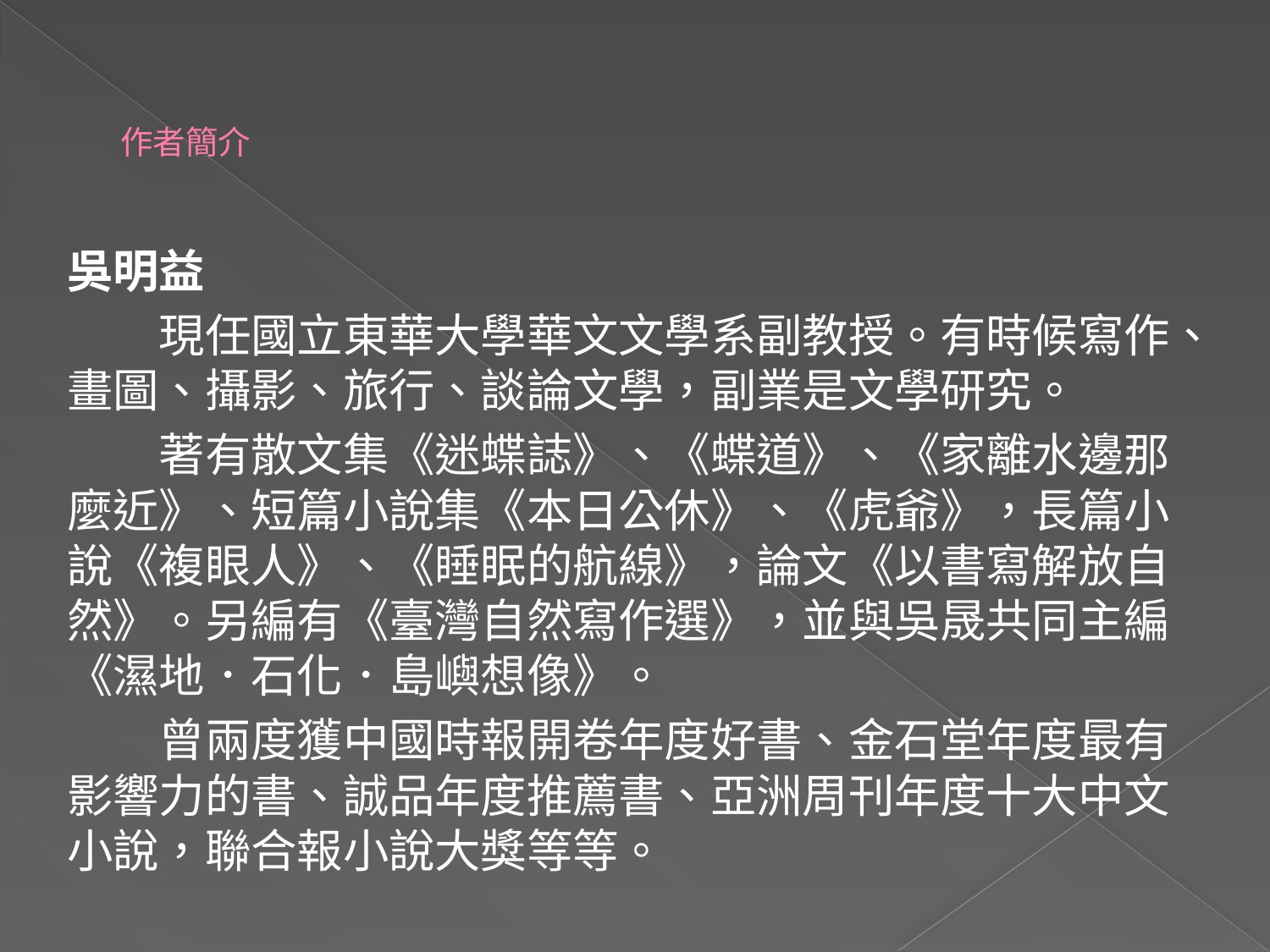

# 作者簡介
吳明益
　　現任國立東華大學華文文學系副教授。有時候寫作、畫圖、攝影、旅行、談論文學，副業是文學研究。
　　著有散文集《迷蝶誌》、《蝶道》、《家離水邊那麼近》、短篇小說集《本日公休》、《虎爺》，長篇小說《複眼人》、《睡眠的航線》，論文《以書寫解放自然》。另編有《臺灣自然寫作選》，並與吳晟共同主編《濕地．石化．島嶼想像》。
　　曾兩度獲中國時報開卷年度好書、金石堂年度最有影響力的書、誠品年度推薦書、亞洲周刊年度十大中文小說，聯合報小說大獎等等。